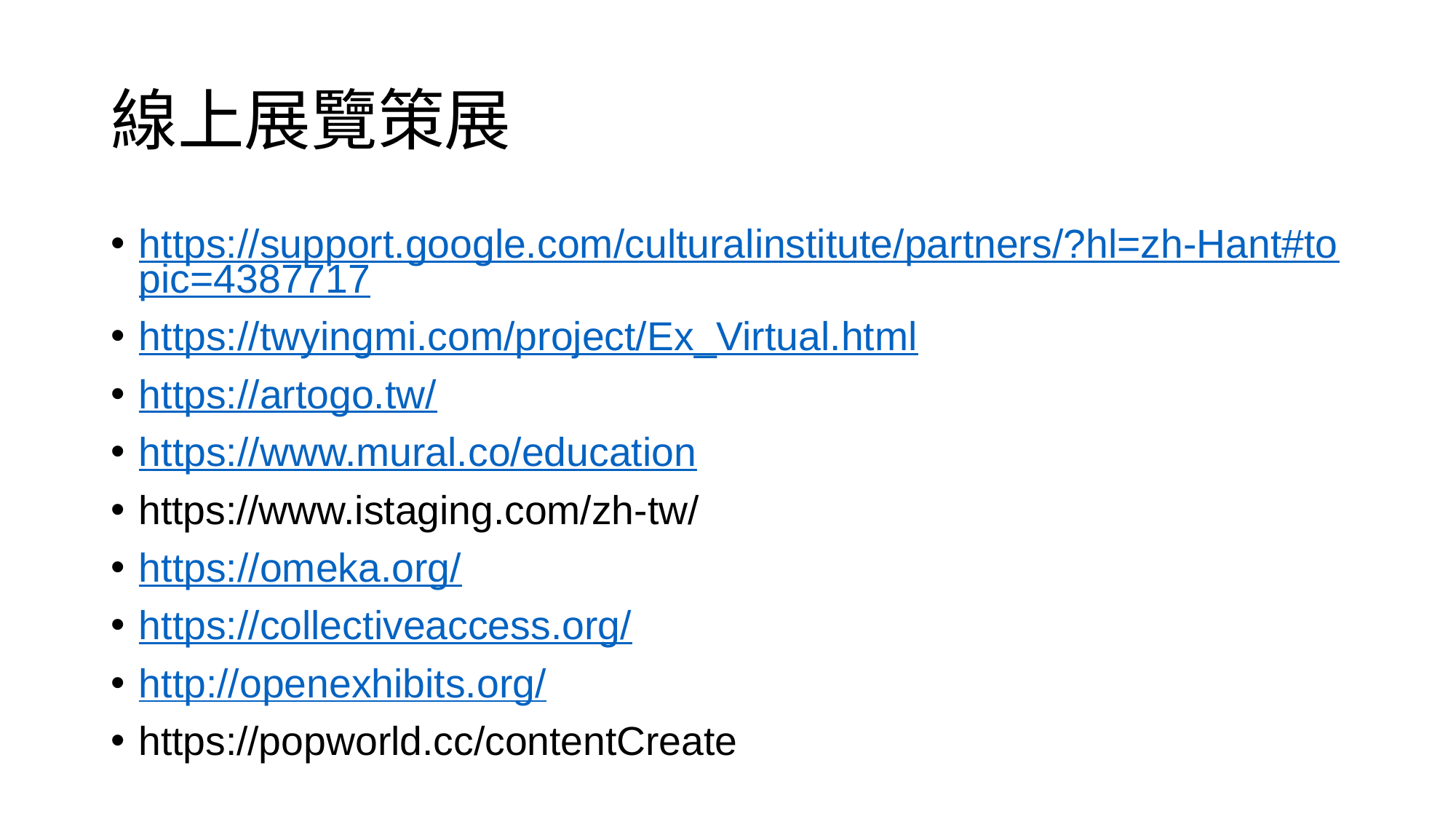

# 線上展覽策展
https://support.google.com/culturalinstitute/partners/?hl=zh-Hant#topic=4387717
https://twyingmi.com/project/Ex_Virtual.html
https://artogo.tw/
https://www.mural.co/education
https://www.istaging.com/zh-tw/
https://omeka.org/
https://collectiveaccess.org/
http://openexhibits.org/
https://popworld.cc/contentCreate